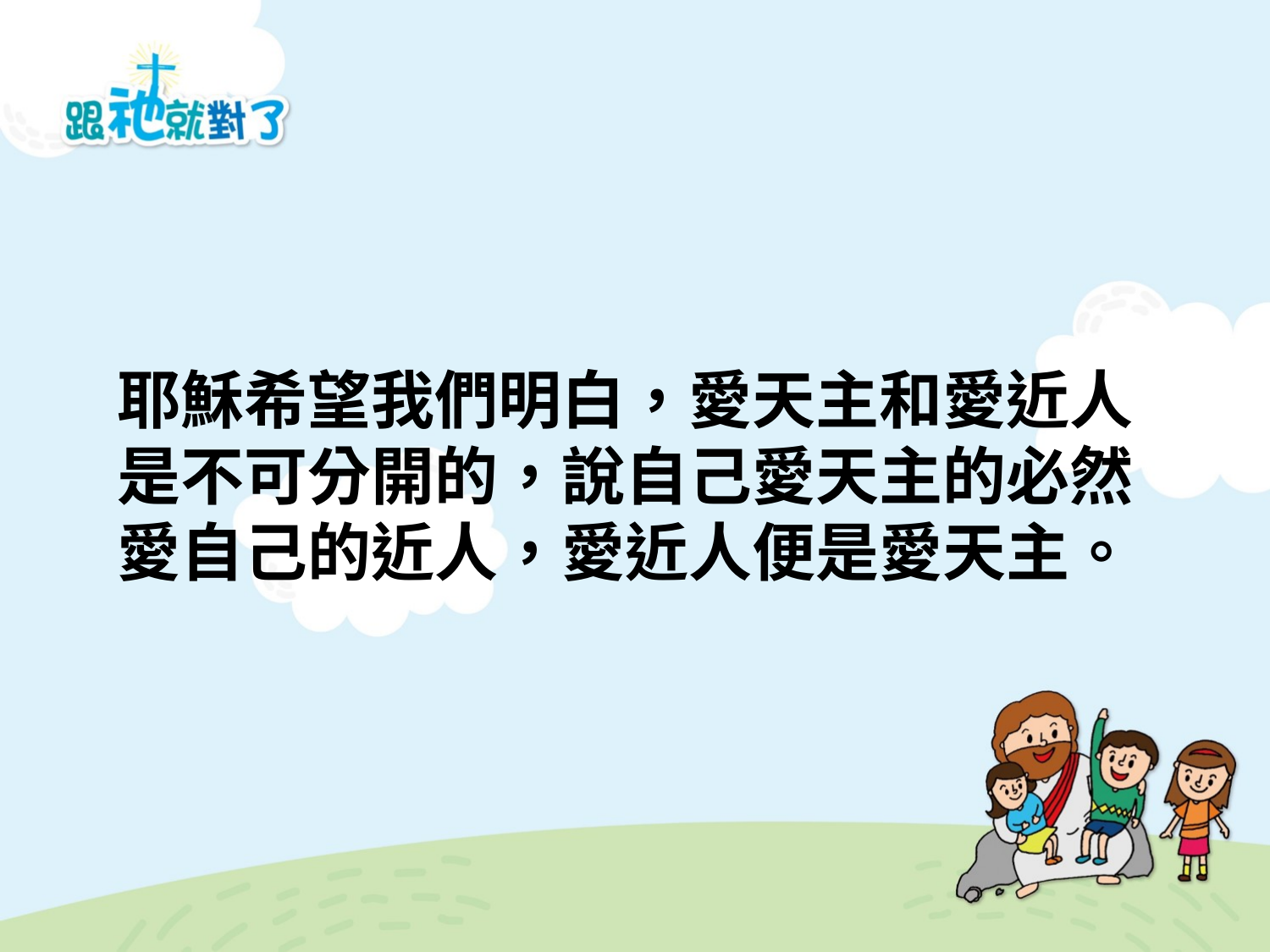

耶穌希望我們明白，愛天主和愛近人是不可分開的，說自己愛天主的必然愛自己的近人，愛近人便是愛天主。